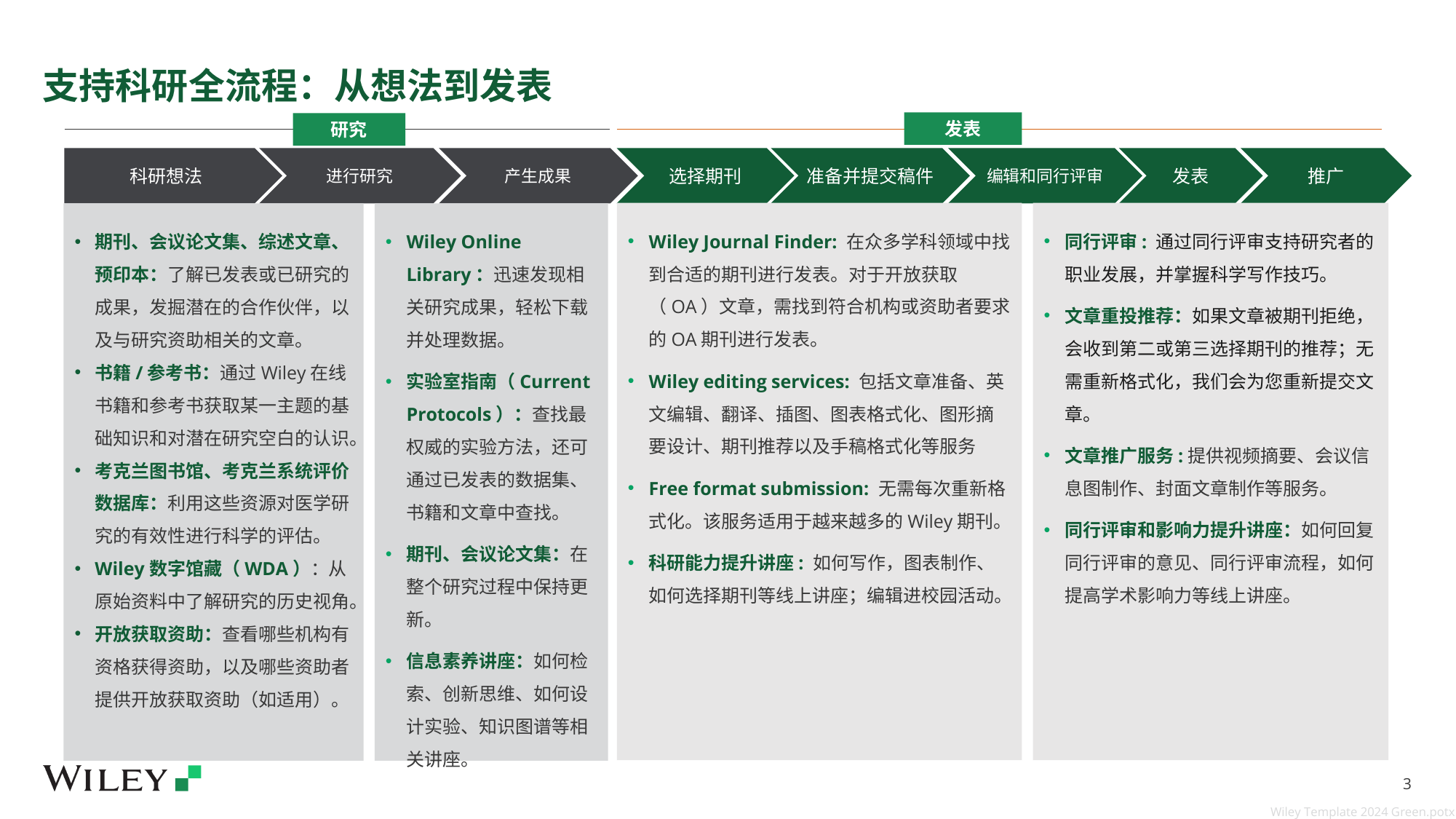

# 支持科研全流程：从想法到发表
发表
研究
科研想法
进行研究
产生成果
选择期刊
准备并提交稿件
编辑和同行评审
发表
推广
Wiley Journal Finder: 在众多学科领域中找到合适的期刊进行发表。对于开放获取（OA）文章，需找到符合机构或资助者要求的OA期刊进行发表。
Wiley editing services: 包括文章准备、英文编辑、翻译、插图、图表格式化、图形摘要设计、期刊推荐以及手稿格式化等服务
Free format submission: 无需每次重新格式化。该服务适用于越来越多的Wiley期刊。
科研能力提升讲座: 如何写作，图表制作、如何选择期刊等线上讲座；编辑进校园活动。
同行评审: 通过同行评审支持研究者的职业发展，并掌握科学写作技巧。
文章重投推荐：如果文章被期刊拒绝，会收到第二或第三选择期刊的推荐；无需重新格式化，我们会为您重新提交文章。
文章推广服务:提供视频摘要、会议信息图制作、封面文章制作等服务。
同行评审和影响力提升讲座：如何回复同行评审的意见、同行评审流程，如何提高学术影响力等线上讲座。
期刊、会议论文集、综述文章、预印本：了解已发表或已研究的成果，发掘潜在的合作伙伴，以及与研究资助相关的文章。
书籍/参考书：通过Wiley在线书籍和参考书获取某一主题的基础知识和对潜在研究空白的认识。
考克兰图书馆、考克兰系统评价数据库：利用这些资源对医学研究的有效性进行科学的评估。
Wiley数字馆藏（WDA）：从原始资料中了解研究的历史视角。
开放获取资助：查看哪些机构有资格获得资助，以及哪些资助者提供开放获取资助（如适用）。
Wiley Online Library：迅速发现相关研究成果，轻松下载并处理数据。
实验室指南（Current Protocols）：查找最权威的实验方法，还可通过已发表的数据集、书籍和文章中查找。
期刊、会议论文集：在整个研究过程中保持更新。
信息素养讲座：如何检索、创新思维、如何设计实验、知识图谱等相关讲座。